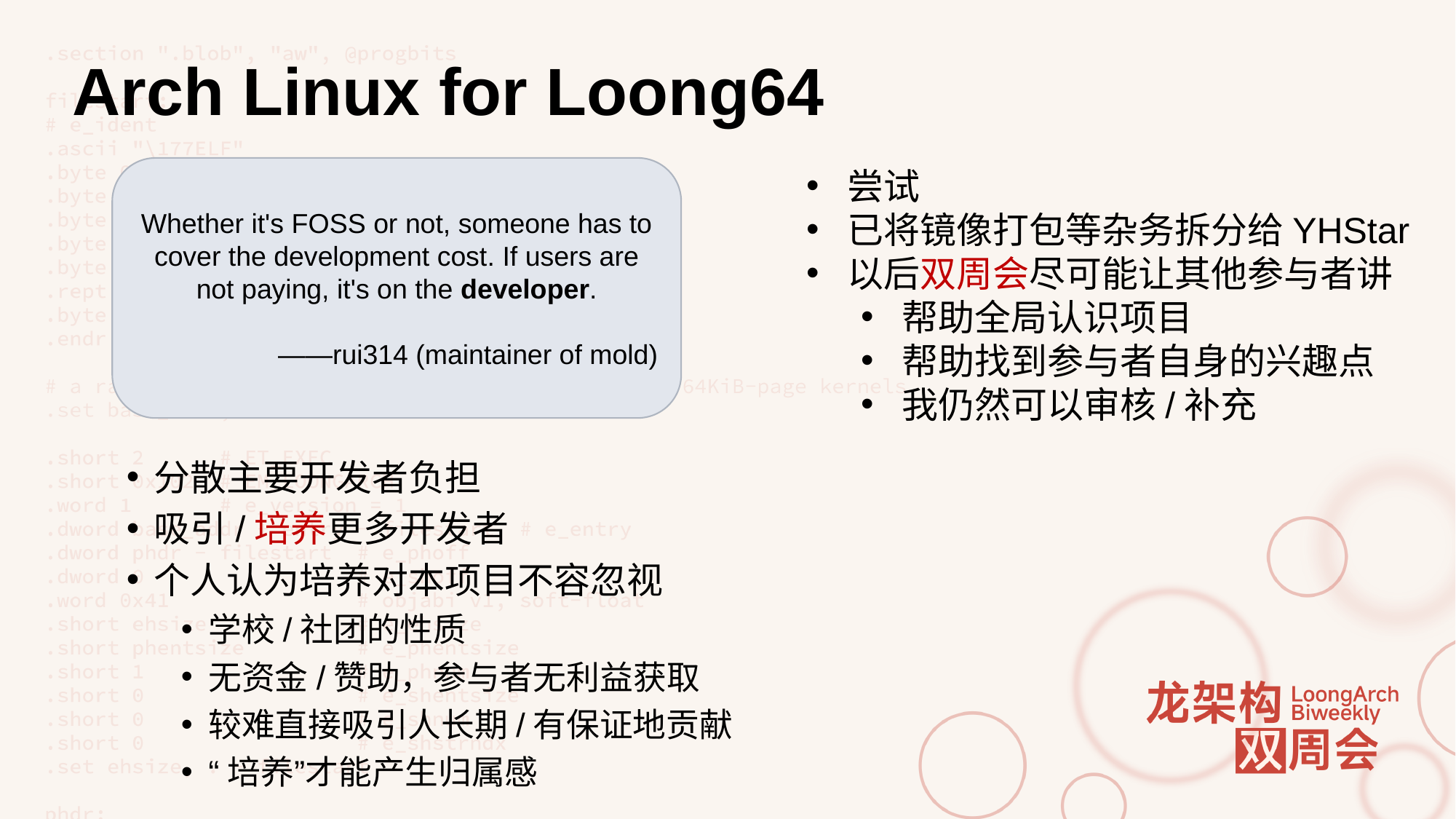

# Arch Linux for Loong64

Whether it's FOSS or not, someone has to cover the development cost. If users are not paying, it's on the developer.

——rui314 (maintainer of mold)
尝试
已将镜像打包等杂务拆分给YHStar
以后双周会尽可能让其他参与者讲
帮助全局认识项目
帮助找到参与者自身的兴趣点
我仍然可以审核/补充

分散主要开发者负担
吸引/培养更多开发者
个人认为培养对本项目不容忽视
学校/社团的性质
无资金/赞助，参与者无利益获取
较难直接吸引人长期/有保证地贡献
“培养”才能产生归属感